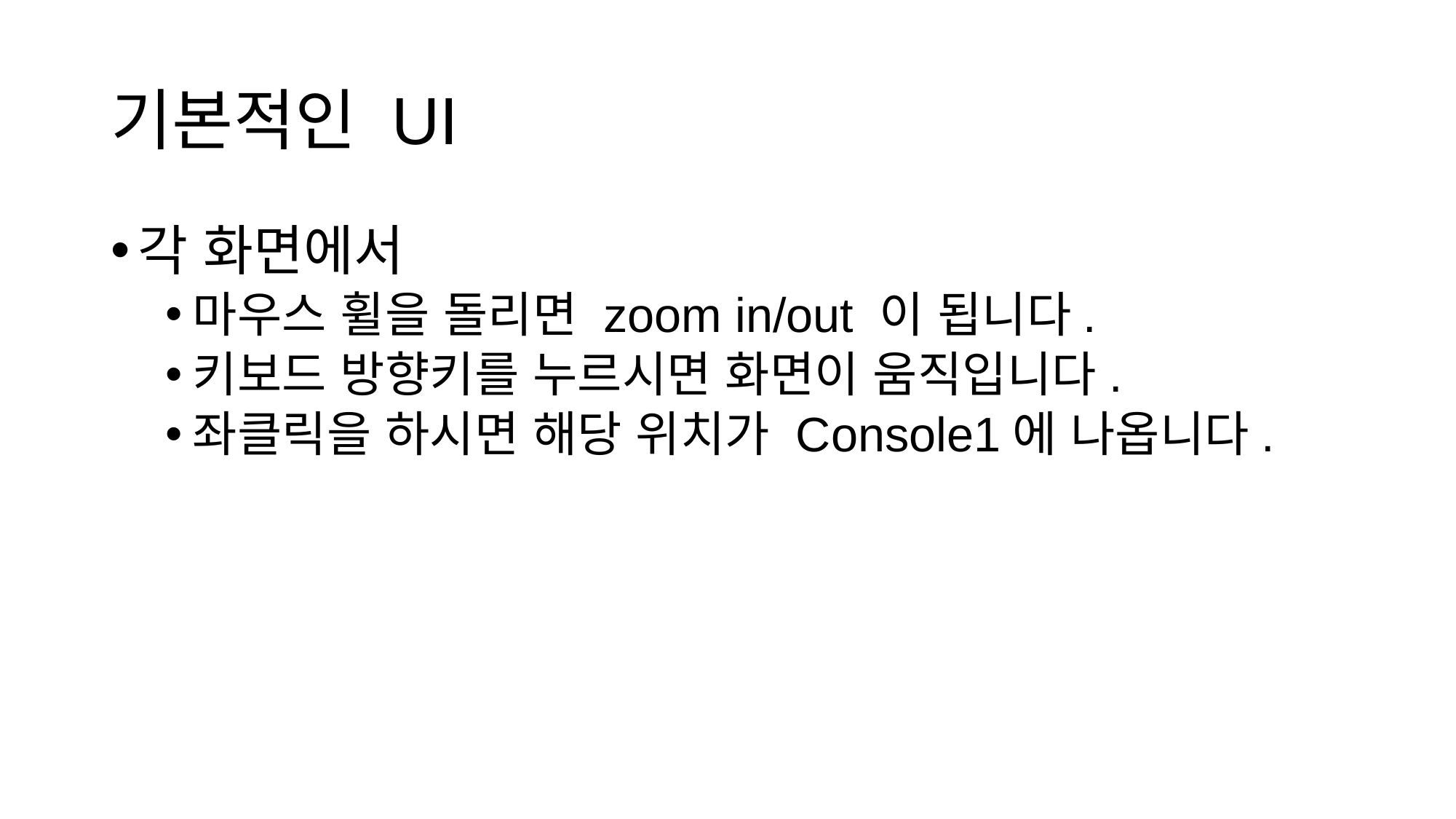

# 기본적인 UI
각 화면에서
마우스 휠을 돌리면 zoom in/out 이 됩니다.
키보드 방향키를 누르시면 화면이 움직입니다.
좌클릭을 하시면 해당 위치가 Console1에 나옵니다.